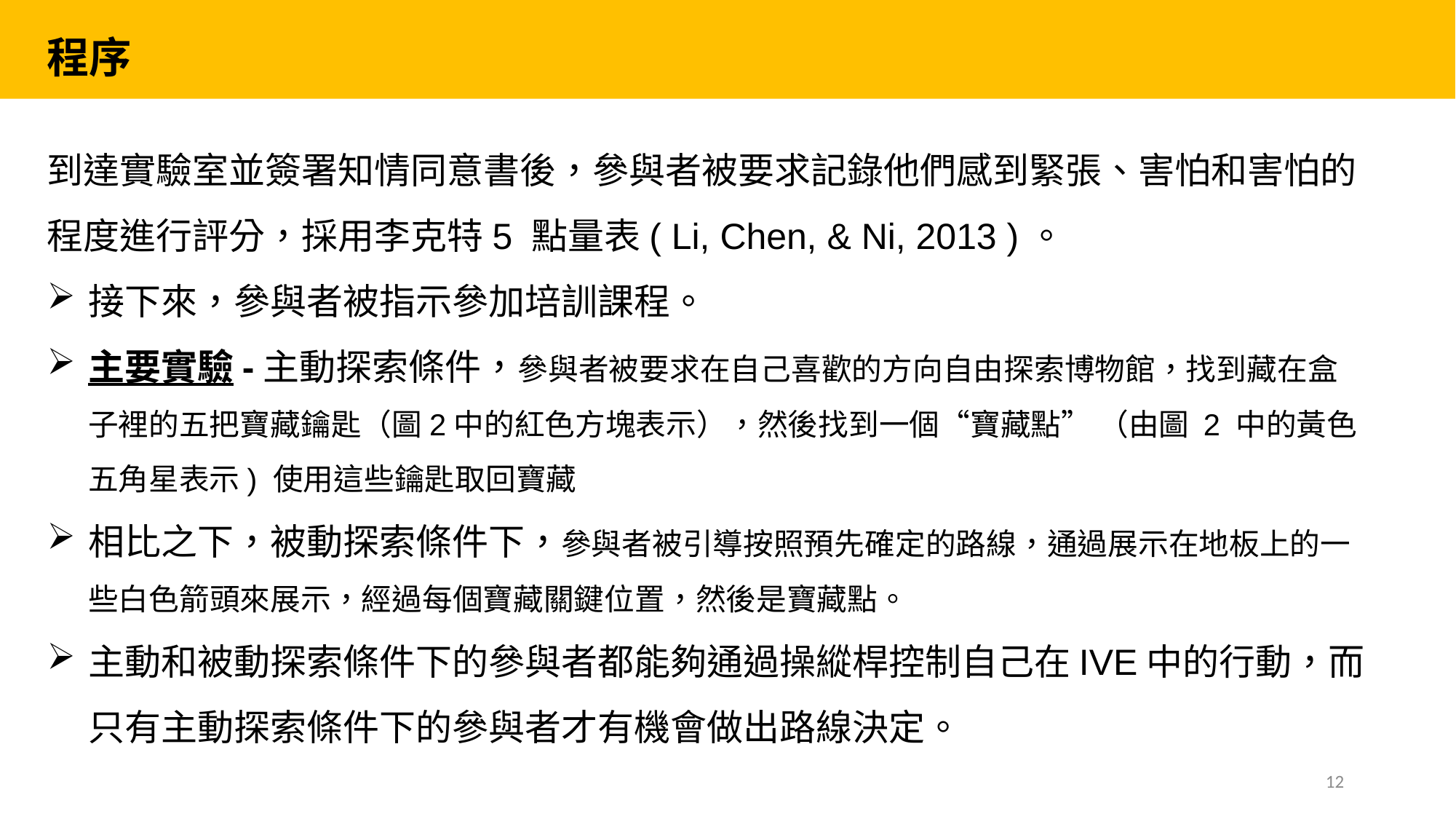

程序

到達實驗室並簽署知情同意書後，參與者被要求記錄他們感到緊張、害怕和害怕的程度進行評分，採用李克特5 點量表( Li, Chen, & Ni, 2013 )。
接下來，參與者被指示參加培訓課程。
主要實驗-主動探索條件，參與者被要求在自己喜歡的方向自由探索博物館，找到藏在盒子裡的五把寶藏鑰匙（圖2中的紅色方塊表示），然後找到一個“寶藏點” （由圖 2 中的黃色五角星表示) 使用這些鑰匙取回寶藏
相比之下，被動探索條件下，參與者被引導按照預先確定的路線，通過展示在地板上的一些白色箭頭來展示，經過每個寶藏關鍵位置，然後是寶藏點。
主動和被動探索條件下的參與者都能夠通過操縱桿控制自己在IVE中的行動，而只有主動探索條件下的參與者才有機會做出路線決定。
12